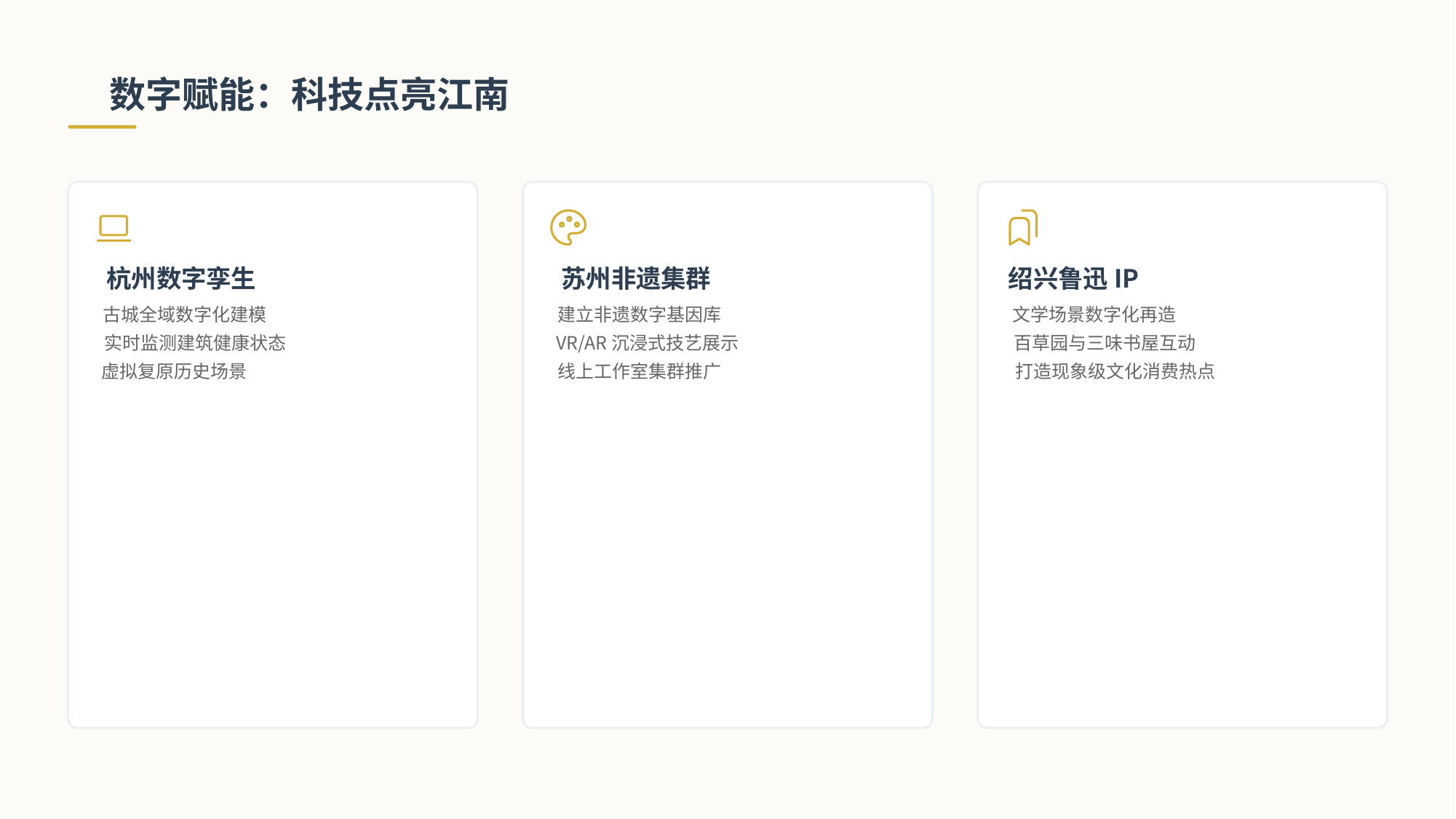

数字赋能：科技点亮江南

杭州数字孪生
古城全域数字化建模
实时监测建筑健康状态
虚拟复原历史场景

苏州非遗集群
建立非遗数字基因库
VR/AR沉浸式技艺展示
线上工作室集群推广

绍兴鲁迅IP
文学场景数字化再造
百草园与三味书屋互动
打造现象级文化消费热点